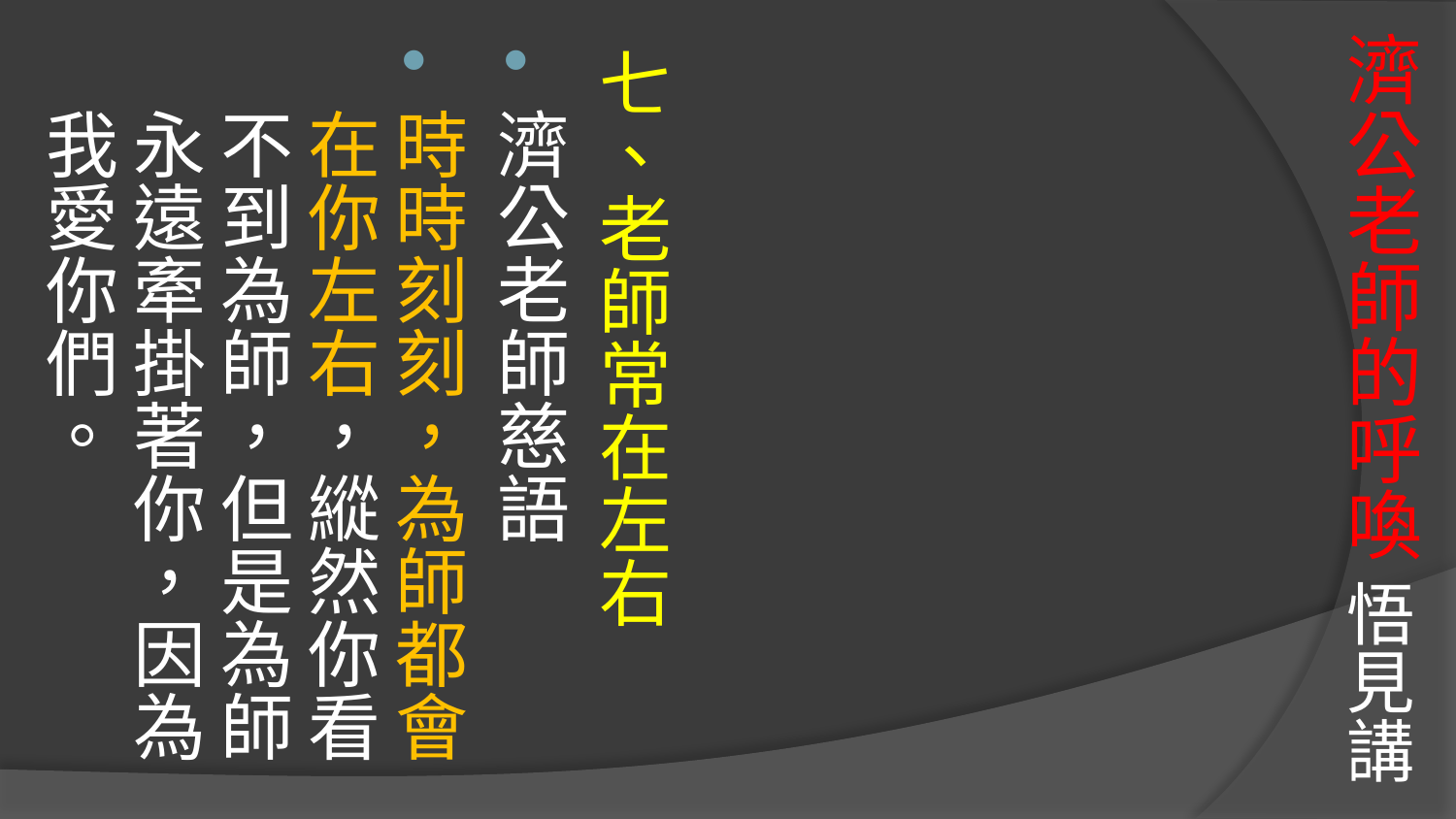

# 濟公老師的呼喚 悟見講
七、老師常在左右
濟公老師慈語
時時刻刻，為師都會在你左右，縱然你看不到為師，但是為師永遠牽掛著你，因為我愛你們。